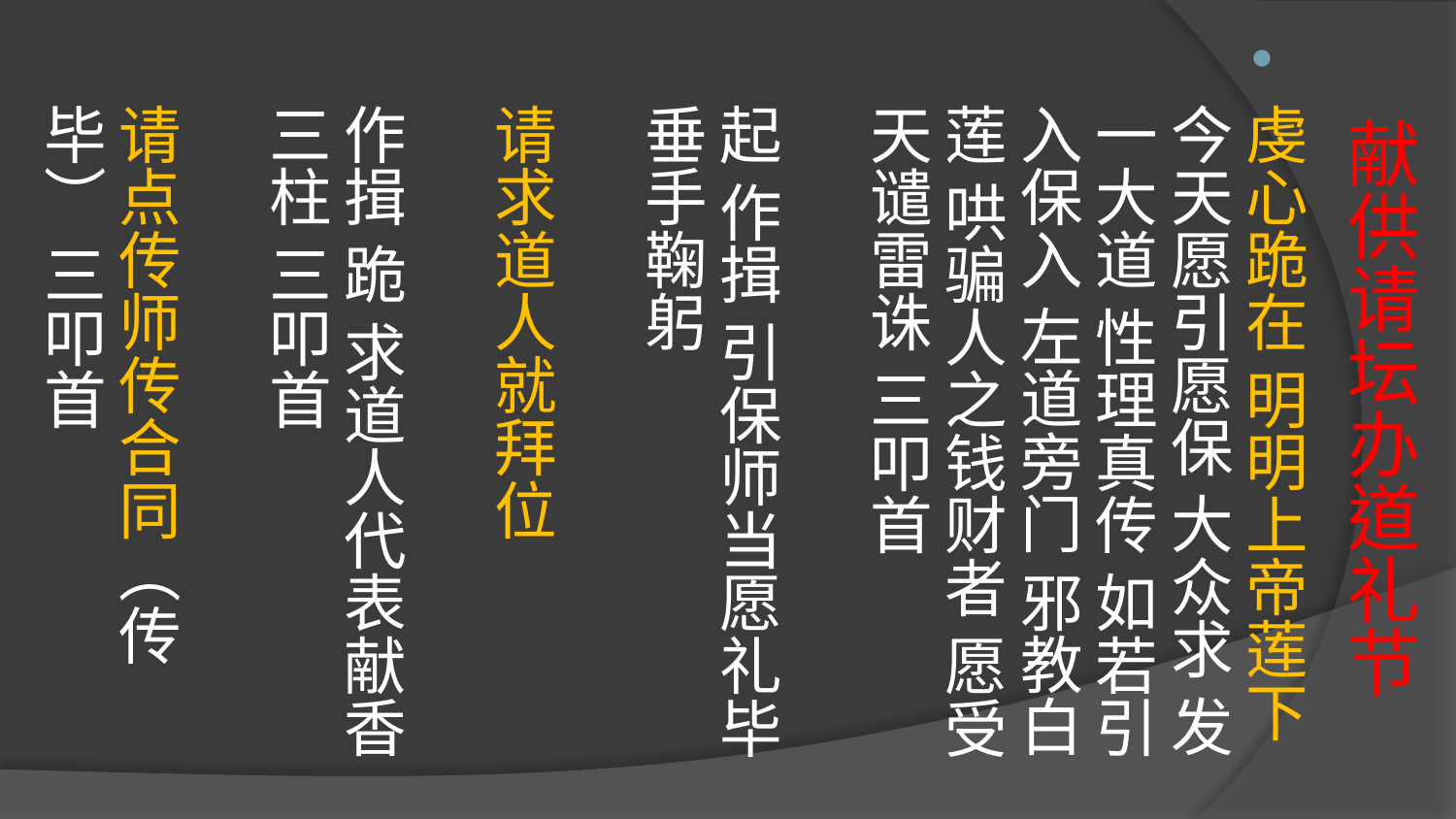

# 献供请坛办道礼节
虔心跪在 明明上帝莲下 今天愿引愿保 大众求 发一大道 性理真传 如若引入保入 左道旁门 邪教白莲 哄骗人之钱财者 愿受天谴雷诛 三叩首
起 作揖 引保师当愿礼毕 垂手鞠躬
请求道人就拜位
作揖 跪 求道人代表献香三柱 三叩首
请点传师传合同（传毕） 三叩首